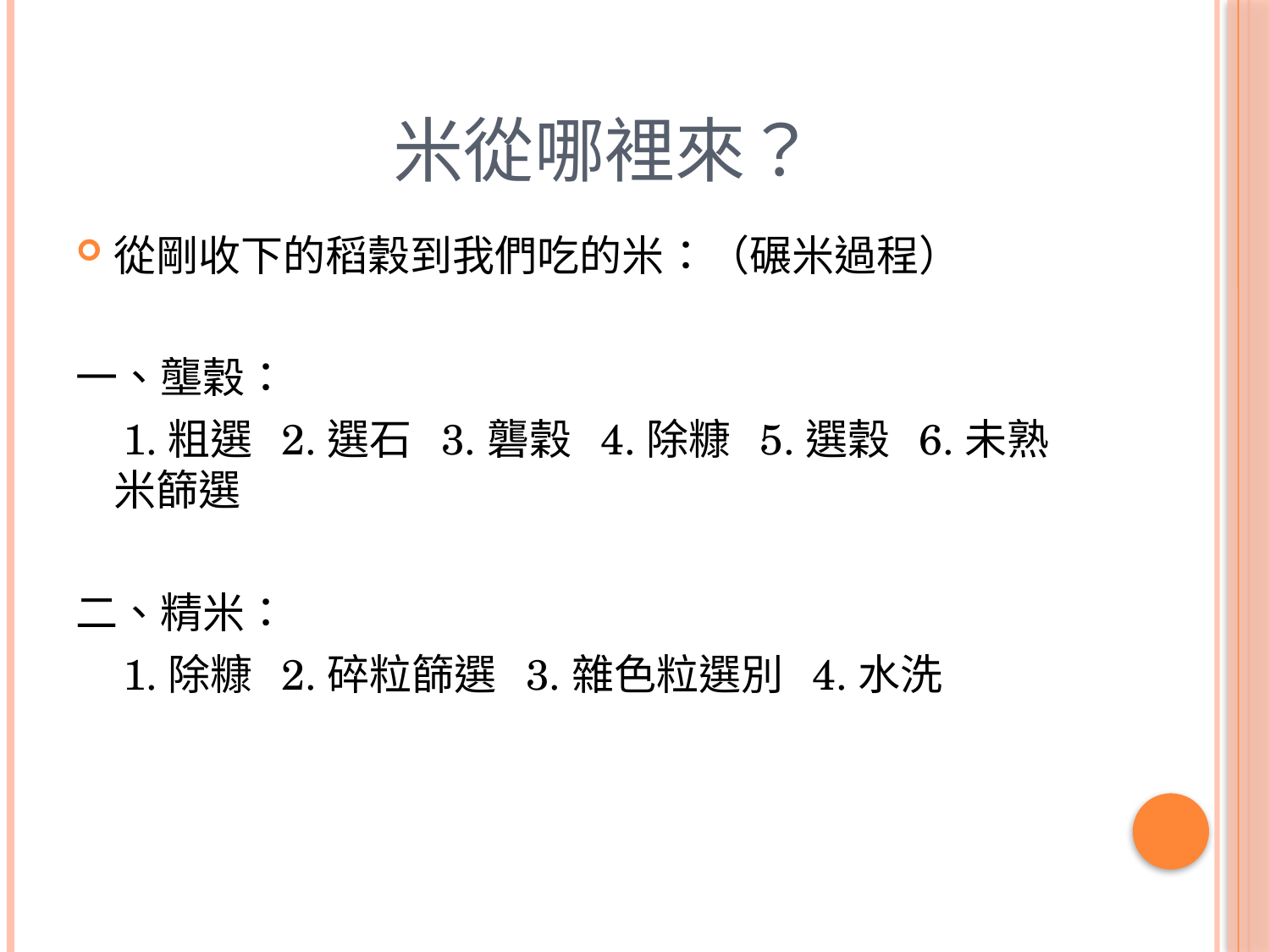

# 米從哪裡來？
從剛收下的稻穀到我們吃的米：（碾米過程）

一、壟穀：
    1.粗選  2.選石  3.礱穀  4.除糠  5.選穀  6.未熟米篩選

二、精米：
    1.除糠  2.碎粒篩選  3.雜色粒選別  4.水洗